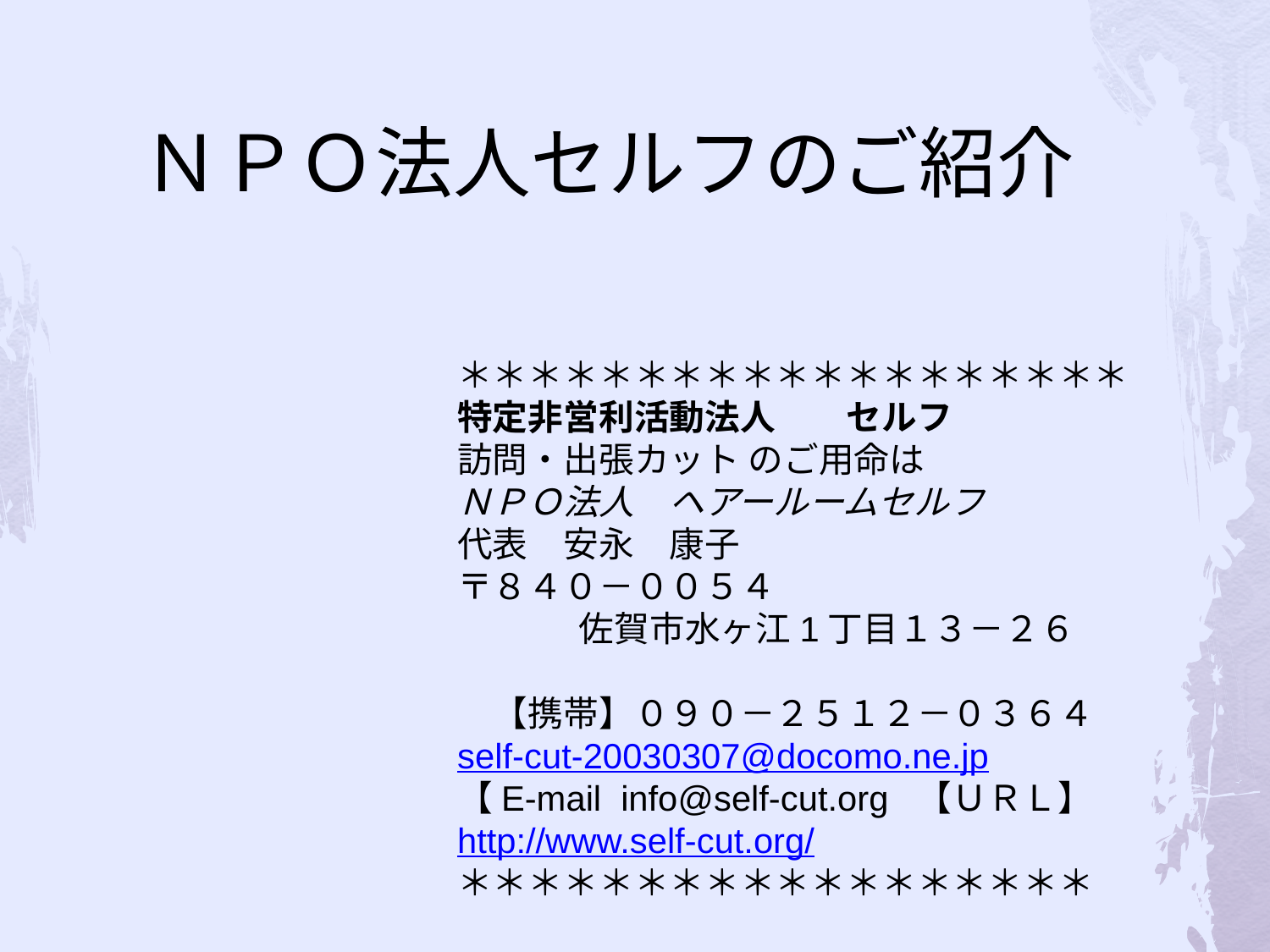

# ＮＰＯ法人セルフのご紹介
＊＊＊＊＊＊＊＊＊＊＊＊＊＊＊＊＊＊＊
特定非営利活動法人　　セルフ
訪問・出張カット のご用命は
ＮＰＯ法人　ヘアールームセルフ
代表　安永　康子
〒８４０－００５４
　  　　佐賀市水ヶ江1丁目１３－２６

　【携帯】０９０－２５１２－０３６４
self-cut-20030307@docomo.ne.jp
【E-mail  info@self-cut.org  【ＵＲＬ】http://www.self-cut.org/
＊＊＊＊＊＊＊＊＊＊＊＊＊＊＊＊＊＊